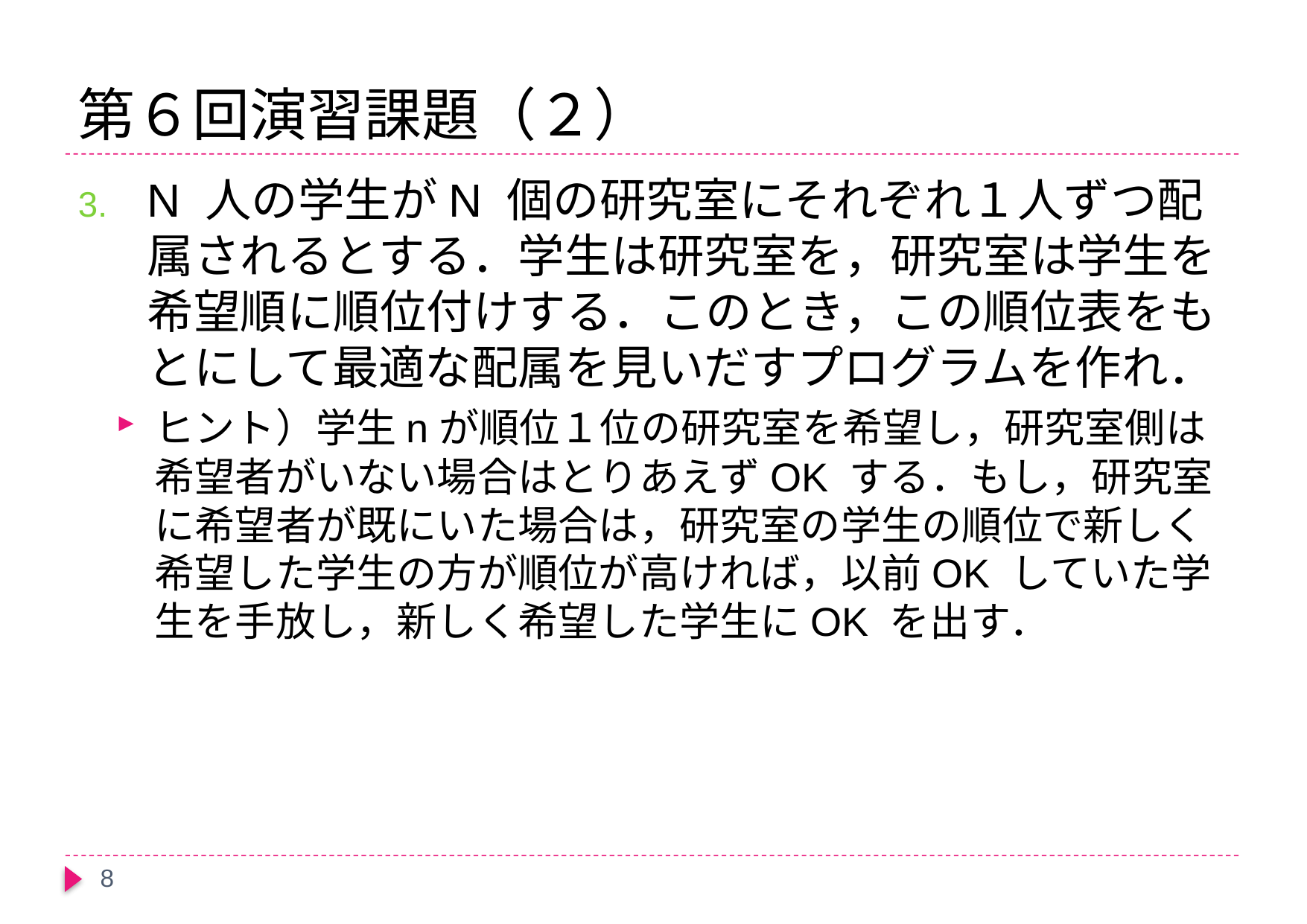

# 第６回演習課題（２）
N 人の学生がN 個の研究室にそれぞれ１人ずつ配属されるとする．学生は研究室を，研究室は学生を希望順に順位付けする．このとき，この順位表をもとにして最適な配属を見いだすプログラムを作れ．
ヒント）学生nが順位１位の研究室を希望し，研究室側は希望者がいない場合はとりあえずOK する．もし，研究室に希望者が既にいた場合は，研究室の学生の順位で新しく希望した学生の方が順位が高ければ，以前OK していた学生を手放し，新しく希望した学生にOK を出す．

8